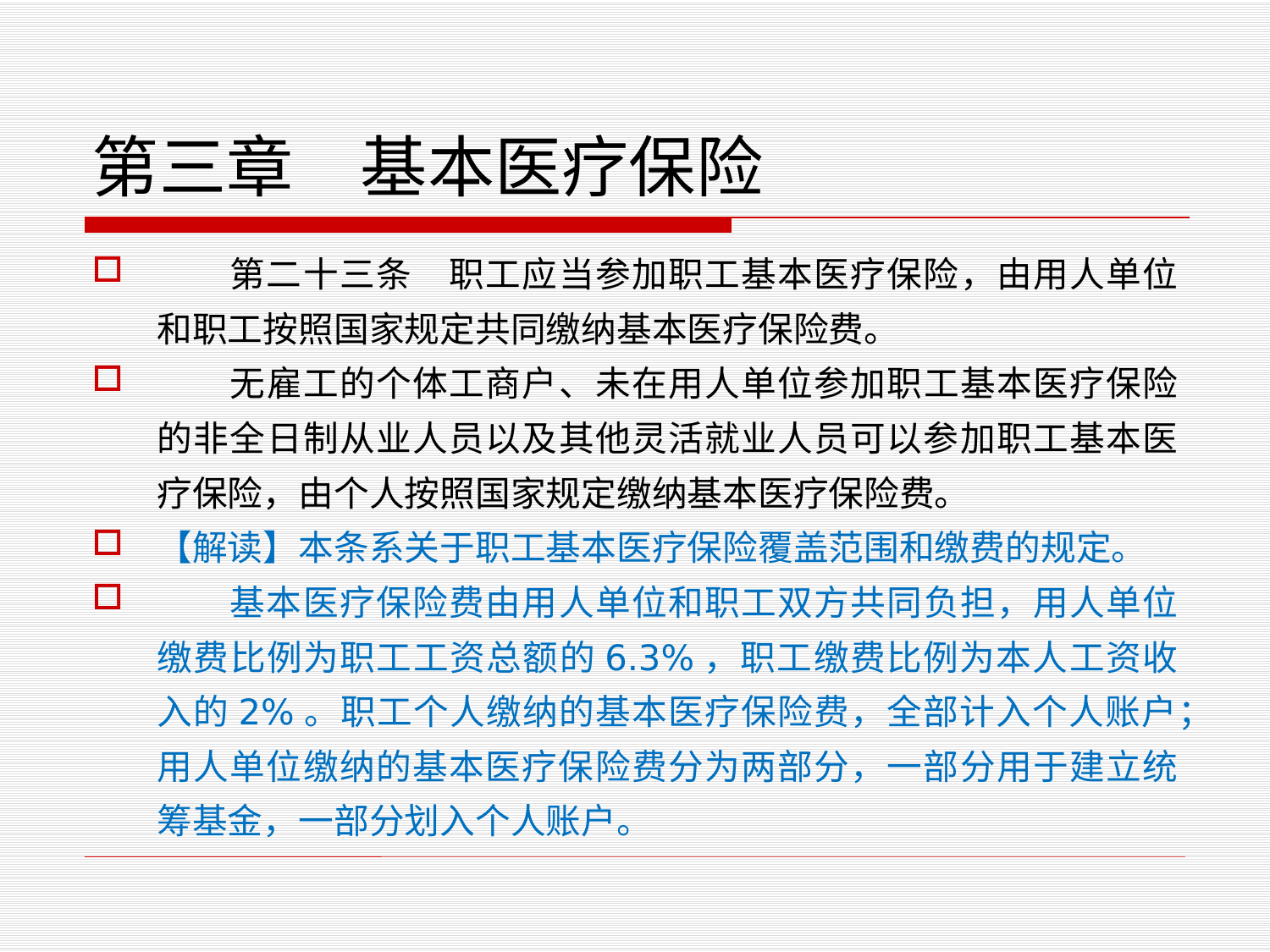

# 第三章　基本医疗保险
　　第二十三条　职工应当参加职工基本医疗保险，由用人单位和职工按照国家规定共同缴纳基本医疗保险费。
　　无雇工的个体工商户、未在用人单位参加职工基本医疗保险的非全日制从业人员以及其他灵活就业人员可以参加职工基本医疗保险，由个人按照国家规定缴纳基本医疗保险费。
【解读】本条系关于职工基本医疗保险覆盖范围和缴费的规定。
　　基本医疗保险费由用人单位和职工双方共同负担，用人单位缴费比例为职工工资总额的6.3%，职工缴费比例为本人工资收入的2%。职工个人缴纳的基本医疗保险费，全部计入个人账户；用人单位缴纳的基本医疗保险费分为两部分，一部分用于建立统筹基金，一部分划入个人账户。